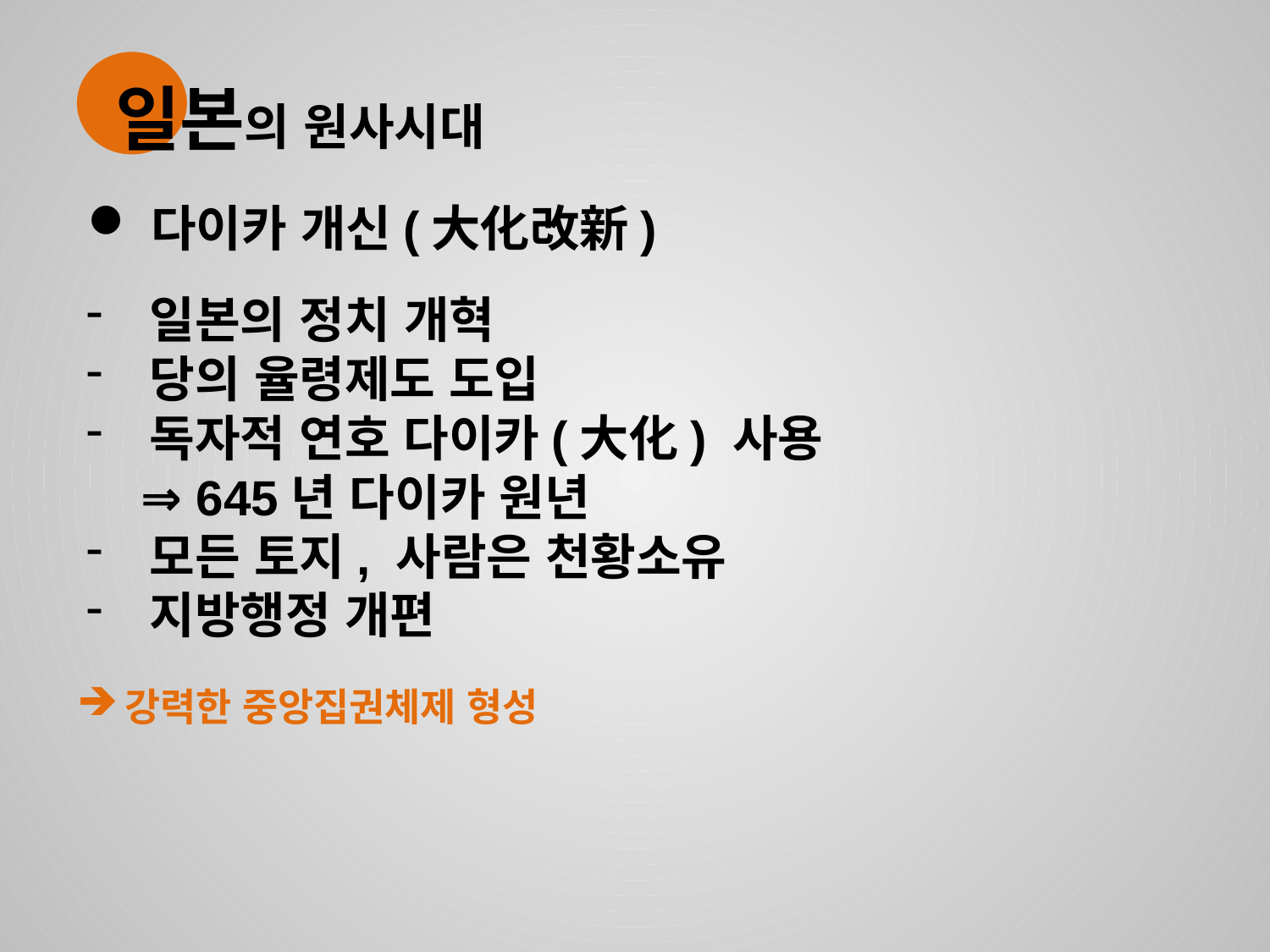

일본의 원사시대
다이카 개신(大化改新)
일본의 정치 개혁
당의 율령제도 도입
독자적 연호 다이카(大化) 사용
    ⇒ 645년 다이카 원년
모든 토지, 사람은 천황소유
지방행정 개편
강력한 중앙집권체제 형성